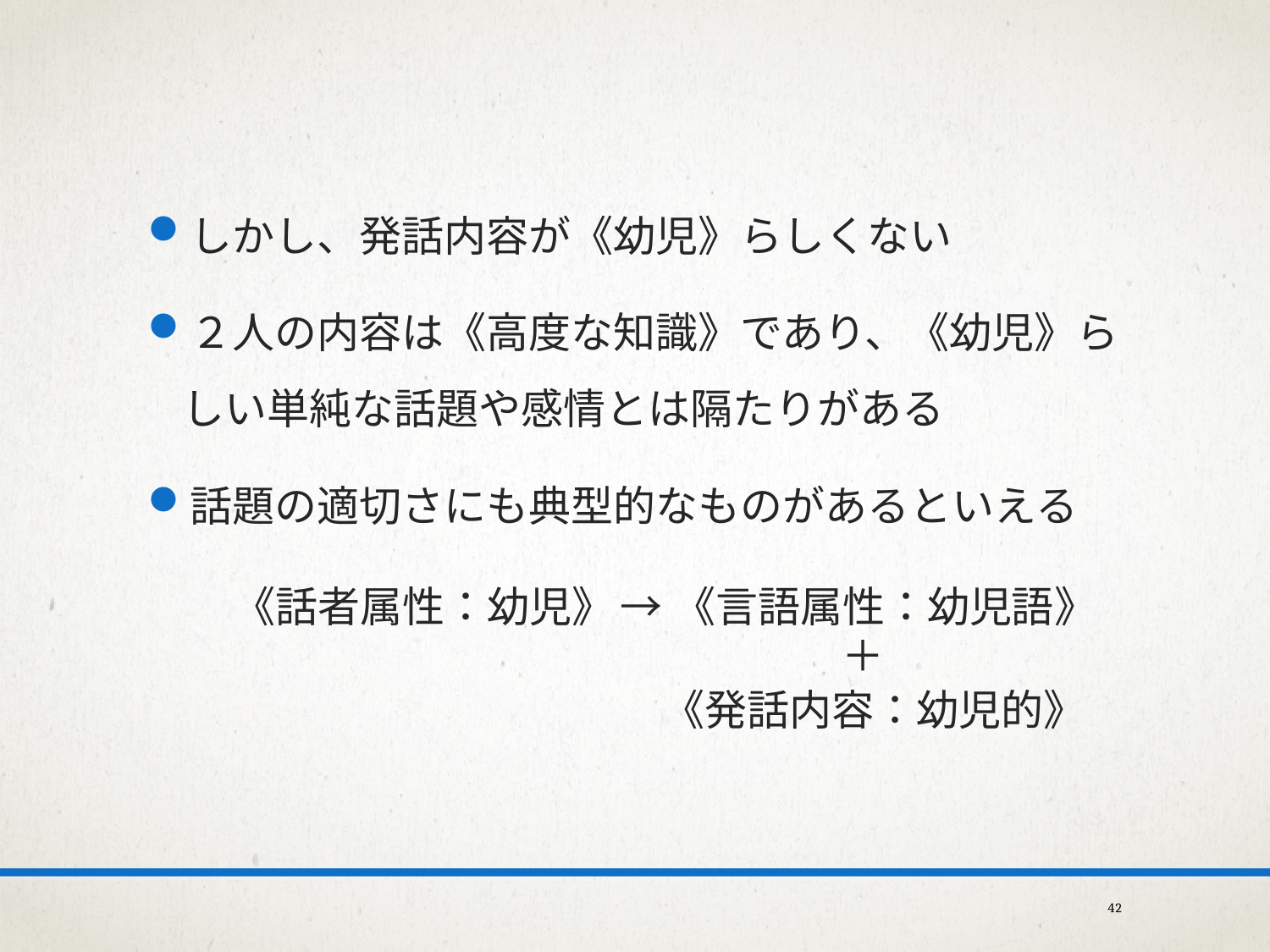

しかし、発話内容が《幼児》らしくない
２人の内容は《高度な知識》であり、《幼児》らしい単純な話題や感情とは隔たりがある
話題の適切さにも典型的なものがあるといえる
《話者属性：幼児》
→《言語属性：幼児語》
　　　　　 ＋
　《発話内容：幼児的》
42